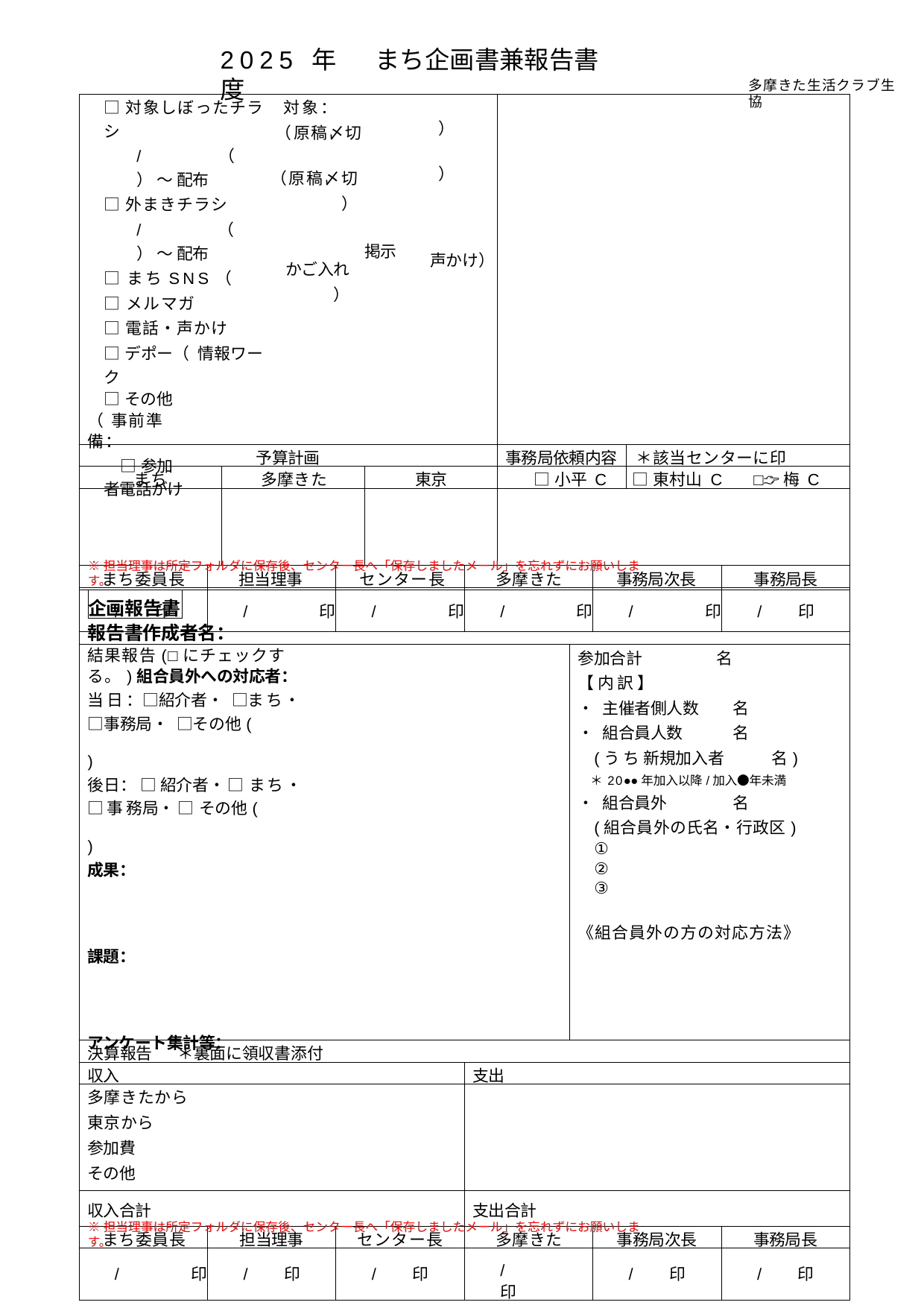

2025 年度
まち企画書兼報告書
多摩きた生活クラブ生協
| □対象しぼったチラシ / （ ）～配布 □外まきチラシ / （ ）～配布 □まちSNS（ □メルマガ □電話・声かけ □デポー（情報ワーク □その他（事前準備： □参加者電話がけ |  |  | 対象： （原稿〆切 （原稿〆切 ） かご入れ ） |  | 掲示 | ） ） 声かけ） |  |  |  |  |  |
| --- | --- | --- | --- | --- | --- | --- | --- | --- | --- | --- | --- |
| 予算計画 |  |  |  |  |  |  |  | 事務局依頼内容 |  | ＊該当センターに印 |  |
| まち |  | 多摩きた |  |  | 東京 |  |  | □小平 C |  | □東村山C □👉梅 C |  |
|  |  |  |  |  |  |  |  |  |  |  |  |
| まち委員長 | 担当理事 |  |  | センター長 |  |  | 多摩きた |  | 事務局次長 |  | 事務局長 |
| / 印 | / 印 |  |  | / 印 |  |  | / 印 |  | / 印 |  | / 印 |
※担当理事は所定フォルダに保存後、センター長へ「保存しましたメール」を忘れずにお願いします。
|  | 企画報告書 |  |  |  |  |  |  |  |
| --- | --- | --- | --- | --- | --- | --- | --- | --- |
| 報告書作成者名： |  |  |  |  |  |  |  |  |
| 結果報告(□にチェックする。)組合員外への対応者： 当日：□紹介者・□まち・□事務局・□その他( ) 後日：□紹介者・□まち・□事務局・□その他( ) 成果： 課題： アンケート集計等： |  |  |  |  |  | 参加合計 名 【内訳】 ・主催者側人数 名 ・組合員人数 名 (うち新規加入者 名) ＊20●●年加入以降/加入●年未満 ・組合員外 名 (組合員外の氏名・行政区) ① ② ③ 《組合員外の方の対応方法》 |  |  |
| 決算報告 ＊裏面に領収書添付 |  |  |  |  |  |  |  |  |
| 収入 |  |  |  |  | 支出 |  |  |  |
| 多摩きたから 東京から参加費 その他 |  |  |  |  |  |  |  |  |
| 収入合計 |  |  |  |  | 支出合計 |  |  |  |
| まち委員長 |  |  | 担当理事 | センター長 | 多摩きた |  | 事務局次長 | 事務局長 |
| / 印 |  |  | / 印 | / 印 | / 印 |  | / 印 | / 印 |
※担当理事は所定フォルダに保存後、センター長へ「保存しましたメール」を忘れずにお願いします。